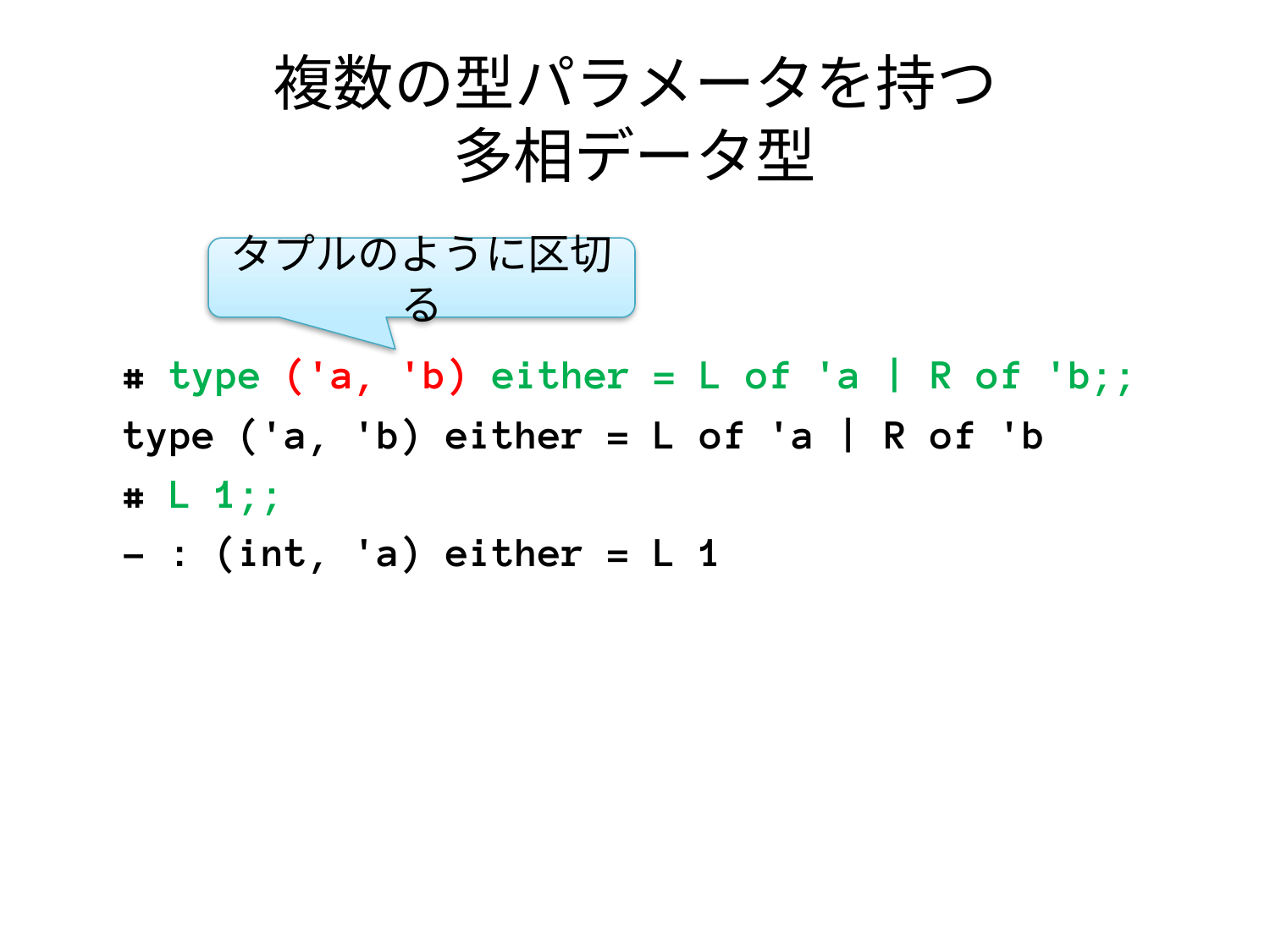

# 複数の型パラメータを持つ 多相データ型

# type ('a, 'b) either = L of 'a | R of 'b;;
type ('a, 'b) either = L of 'a | R of 'b
# L 1;;
- : (int, 'a) either = L 1
タプルのように区切る